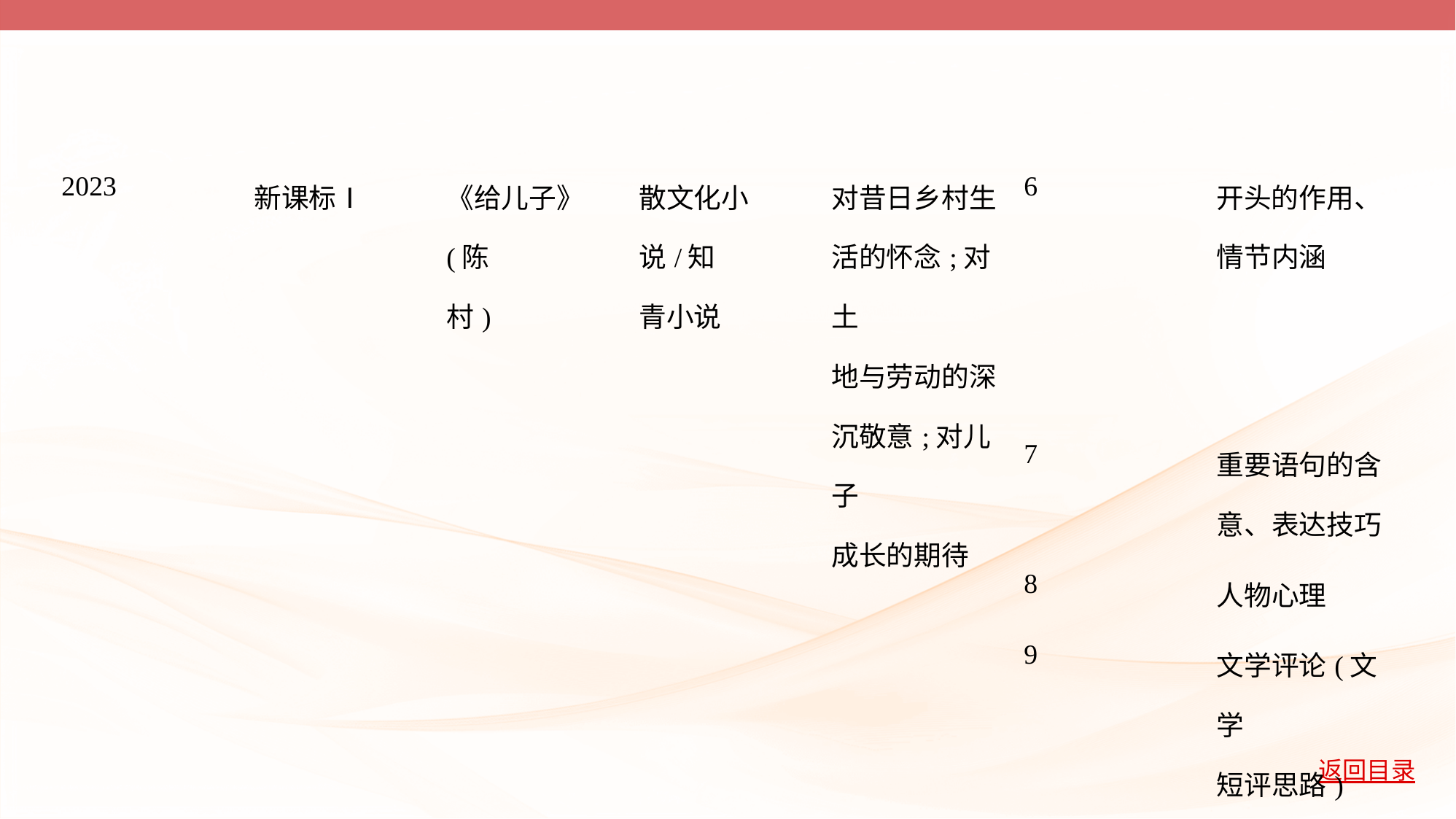

| 2023 | 新课标Ⅰ | 《给儿子》(陈 村) | 散文化小说/知 青小说 | 对昔日乡村生 活的怀念;对土 地与劳动的深 沉敬意;对儿子 成长的期待 | 6 | 开头的作用、 情节内涵 |
| --- | --- | --- | --- | --- | --- | --- |
|  |  |  |  |  | 7 | 重要语句的含 意、表达技巧 |
|  |  |  |  |  | 8 | 人物心理 |
|  |  |  |  |  | 9 | 文学评论(文学 短评思路) |